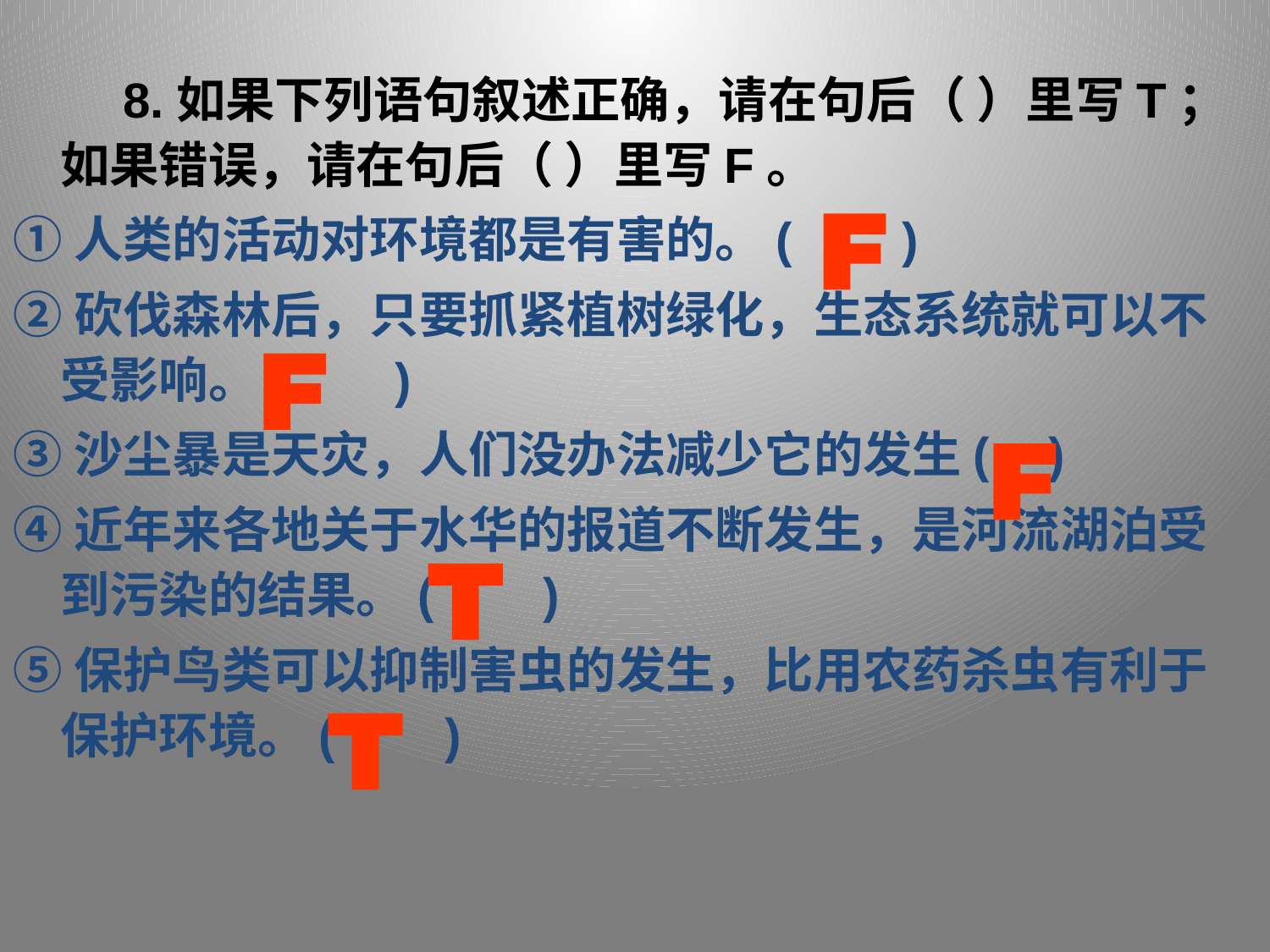

8.如果下列语句叙述正确，请在句后（ ）里写T；如果错误，请在句后（ ）里写F。
①人类的活动对环境都是有害的。(   　)
②砍伐森林后，只要抓紧植树绿化，生态系统就可以不受影响。(   　)
③沙尘暴是天灾，人们没办法减少它的发生(     )
④近年来各地关于水华的报道不断发生，是河流湖泊受到污染的结果。(   　)
⑤保护鸟类可以抑制害虫的发生，比用农药杀虫有利于保护环境。(   　)
F
F
F
T
T